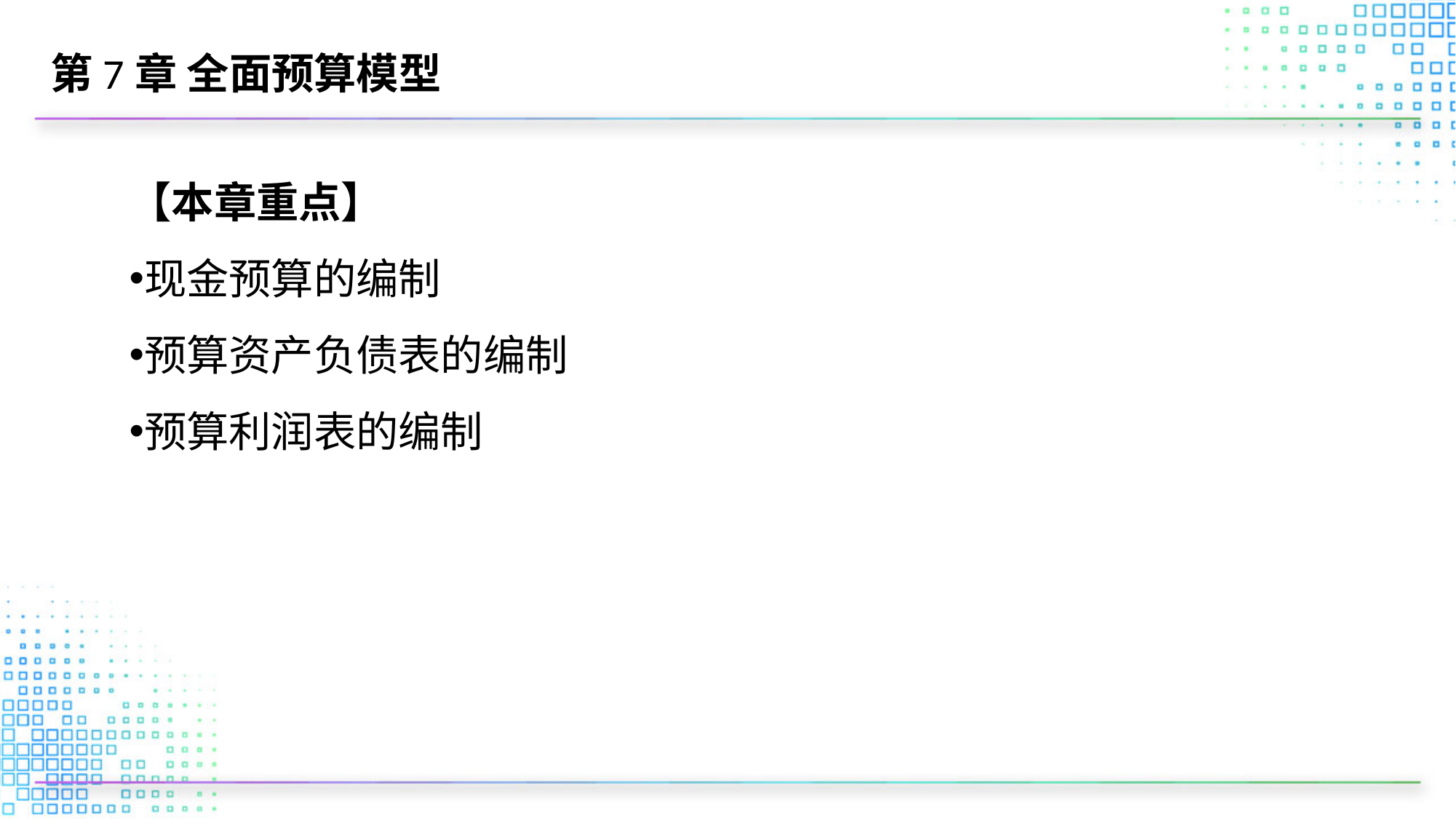

# 第7章 全面预算模型
【本章重点】
现金预算的编制
预算资产负债表的编制
预算利润表的编制